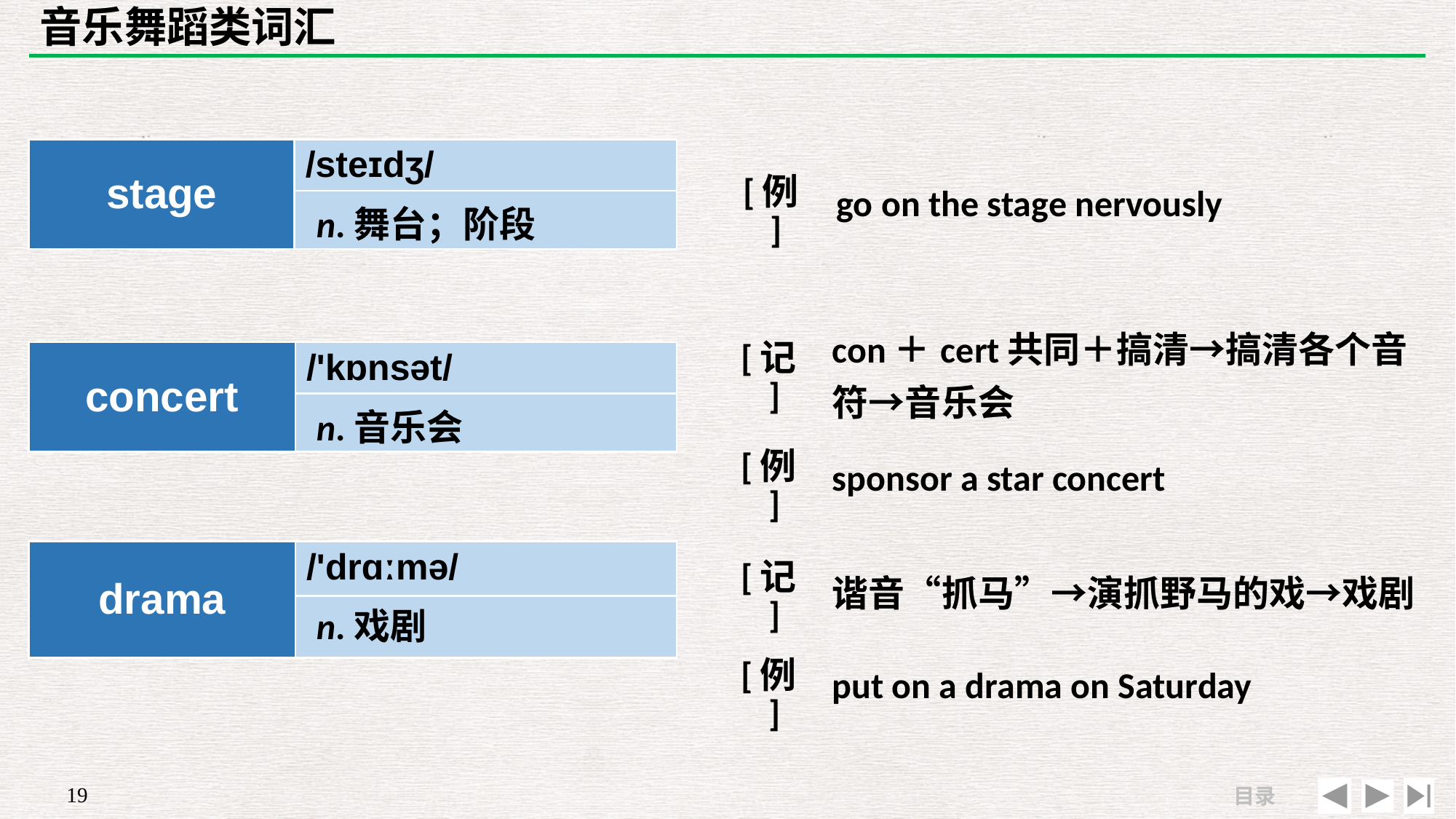

# 音乐舞蹈类词汇

|  |  |
| --- | --- |
| [例] | go on the stage nervously |
| stage | /steɪdʒ/ |
| --- | --- |
|  |  |
n.舞台；阶段
| [记] | con＋cert共同＋搞清→搞清各个音符→音乐会 |
| --- | --- |
| [例] | sponsor a star concert |
| concert | /'kɒnsət/ |
| --- | --- |
|  |  |
n.音乐会
| drama | /'drɑːmə/ |
| --- | --- |
|  |  |
| [记] | 谐音“抓马”→演抓野马的戏→戏剧 |
| --- | --- |
| [例] | put on a drama on Saturday |
n.戏剧